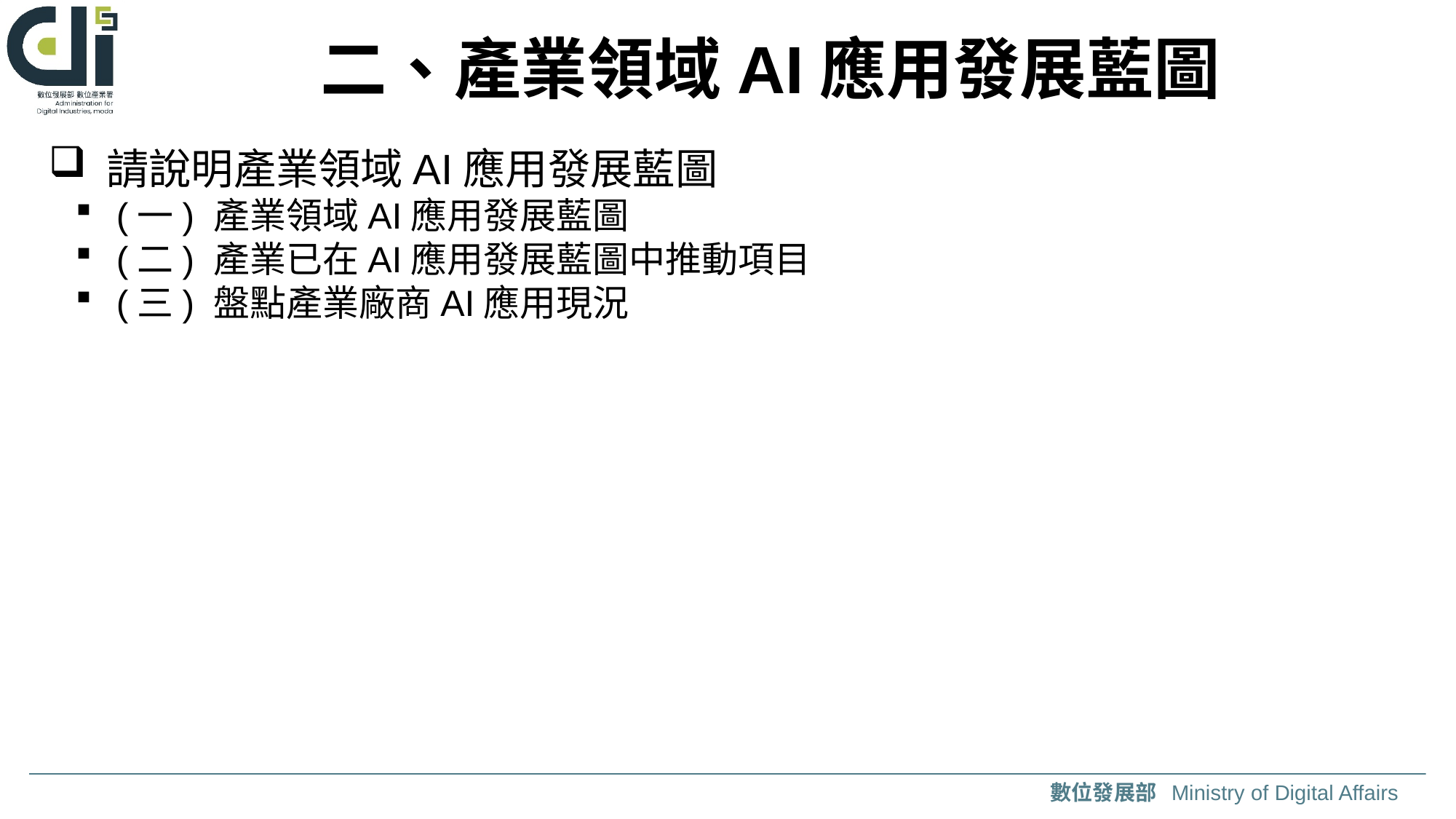

# 二、產業領域AI應用發展藍圖
 請說明產業領域AI應用發展藍圖
(一) 產業領域AI應用發展藍圖
(二) 產業已在AI應用發展藍圖中推動項目
(三) 盤點產業廠商AI應用現況